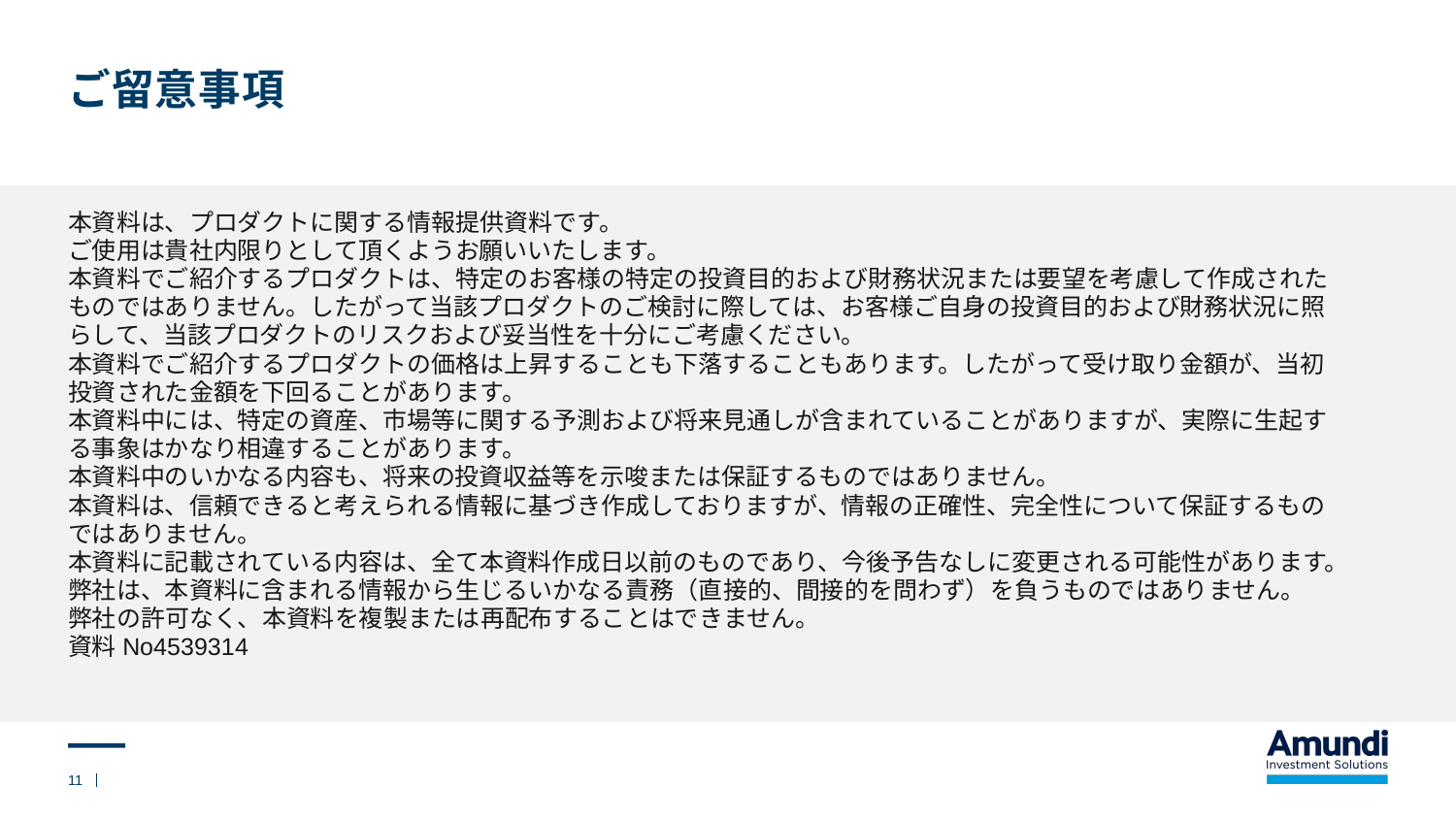

# ご留意事項

本資料は、プロダクトに関する情報提供資料です。
ご使用は貴社内限りとして頂くようお願いいたします。
本資料でご紹介するプロダクトは、特定のお客様の特定の投資目的および財務状況または要望を考慮して作成されたものではありません。したがって当該プロダクトのご検討に際しては、お客様ご自身の投資目的および財務状況に照らして、当該プロダクトのリスクおよび妥当性を十分にご考慮ください。
本資料でご紹介するプロダクトの価格は上昇することも下落することもあります。したがって受け取り金額が、当初投資された金額を下回ることがあります。
本資料中には、特定の資産、市場等に関する予測および将来見通しが含まれていることがありますが、実際に生起する事象はかなり相違することがあります。
本資料中のいかなる内容も、将来の投資収益等を示唆または保証するものではありません。
本資料は、信頼できると考えられる情報に基づき作成しておりますが、情報の正確性、完全性について保証するものではありません。
本資料に記載されている内容は、全て本資料作成日以前のものであり、今後予告なしに変更される可能性があります。
弊社は、本資料に含まれる情報から生じるいかなる責務（直接的、間接的を問わず）を負うものではありません。
弊社の許可なく、本資料を複製または再配布することはできません。
資料No4539314
11